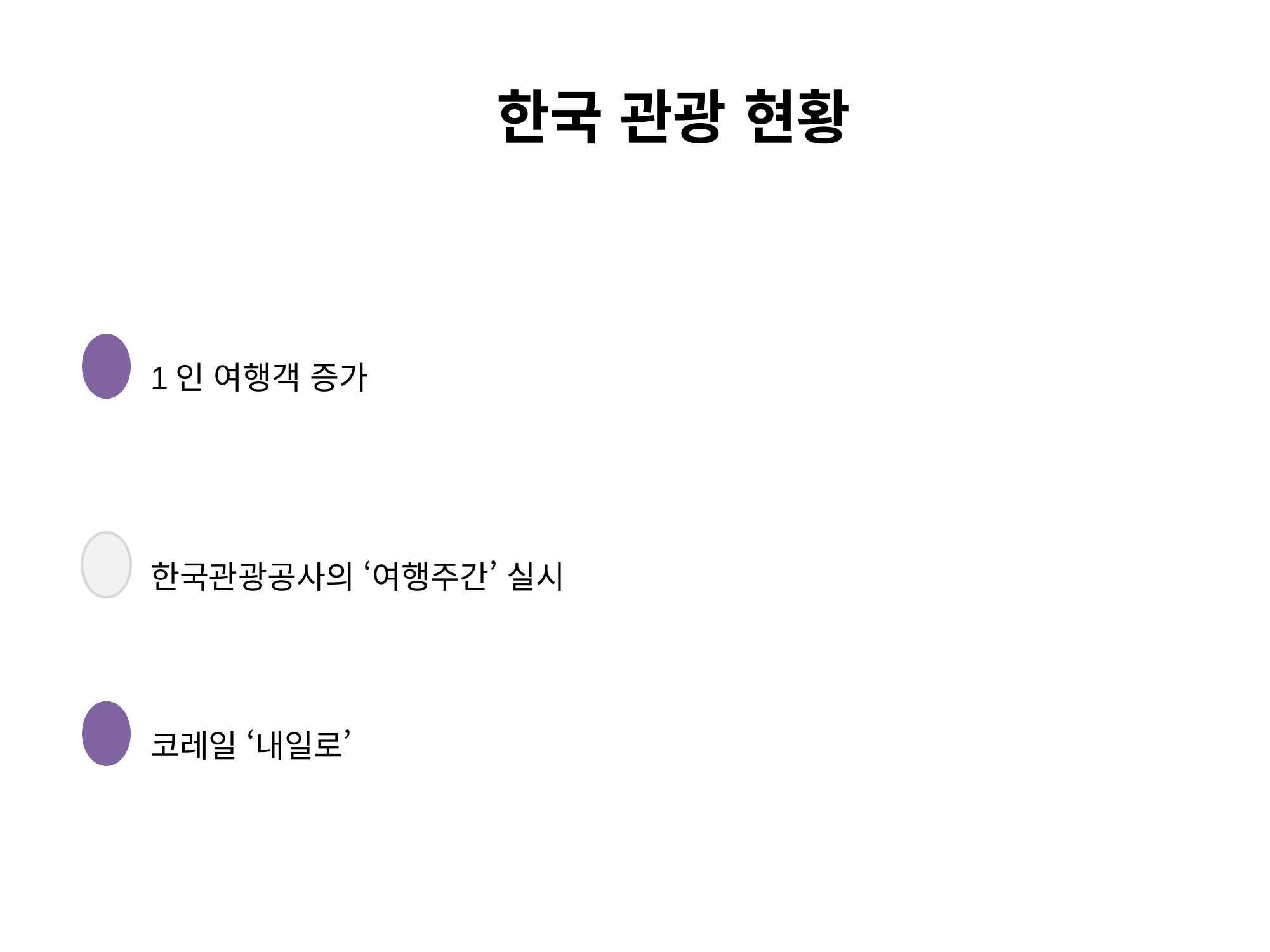

한국 관광 현황

1인 여행객 증가

한국관광공사의 ‘여행주간’ 실시

코레일 ‘내일로’